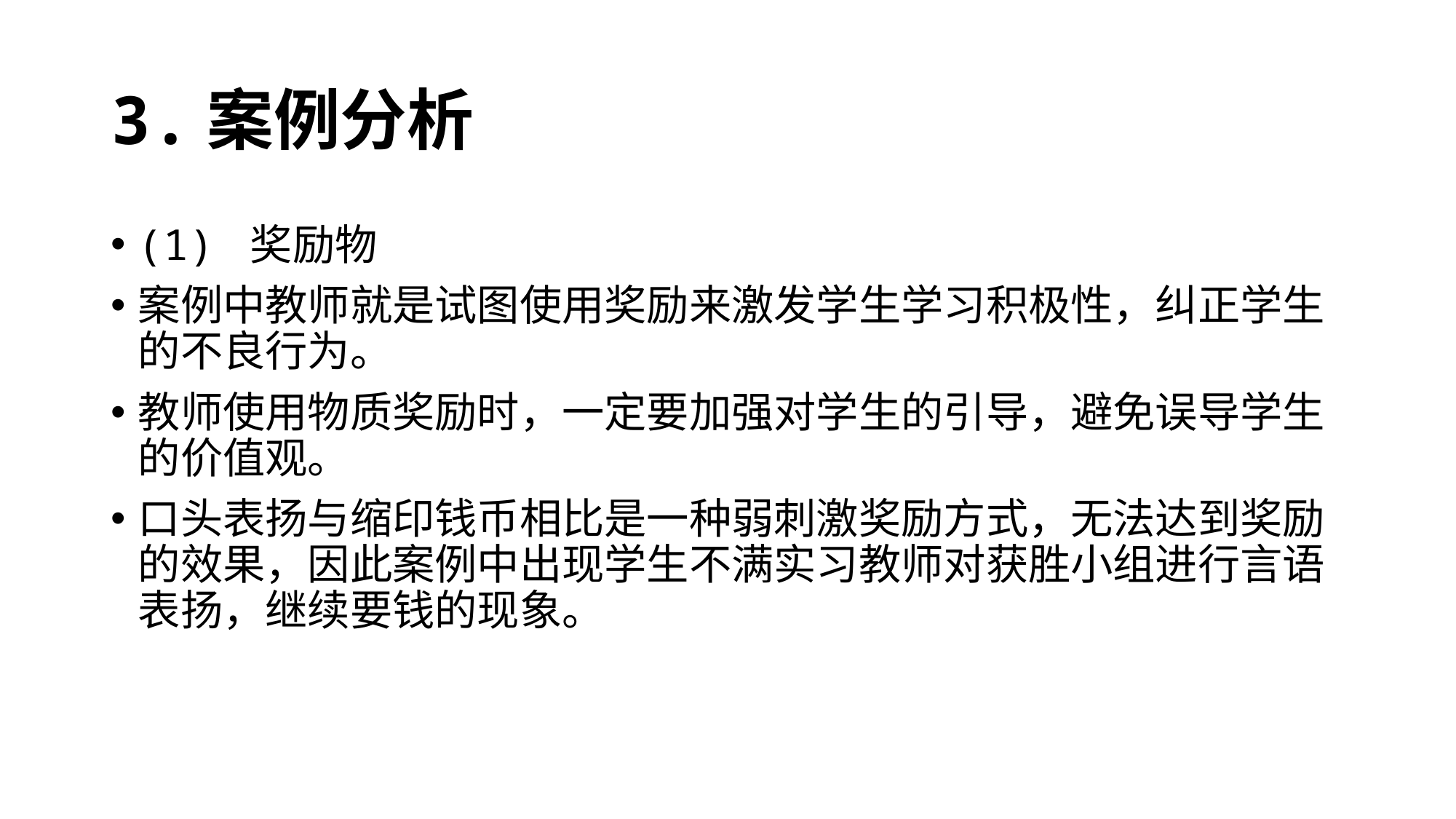

# 3.案例分析
(1) 奖励物
案例中教师就是试图使用奖励来激发学生学习积极性，纠正学生的不良行为。
教师使用物质奖励时，一定要加强对学生的引导，避免误导学生的价值观。
口头表扬与缩印钱币相比是一种弱刺激奖励方式，无法达到奖励的效果，因此案例中出现学生不满实习教师对获胜小组进行言语表扬，继续要钱的现象。